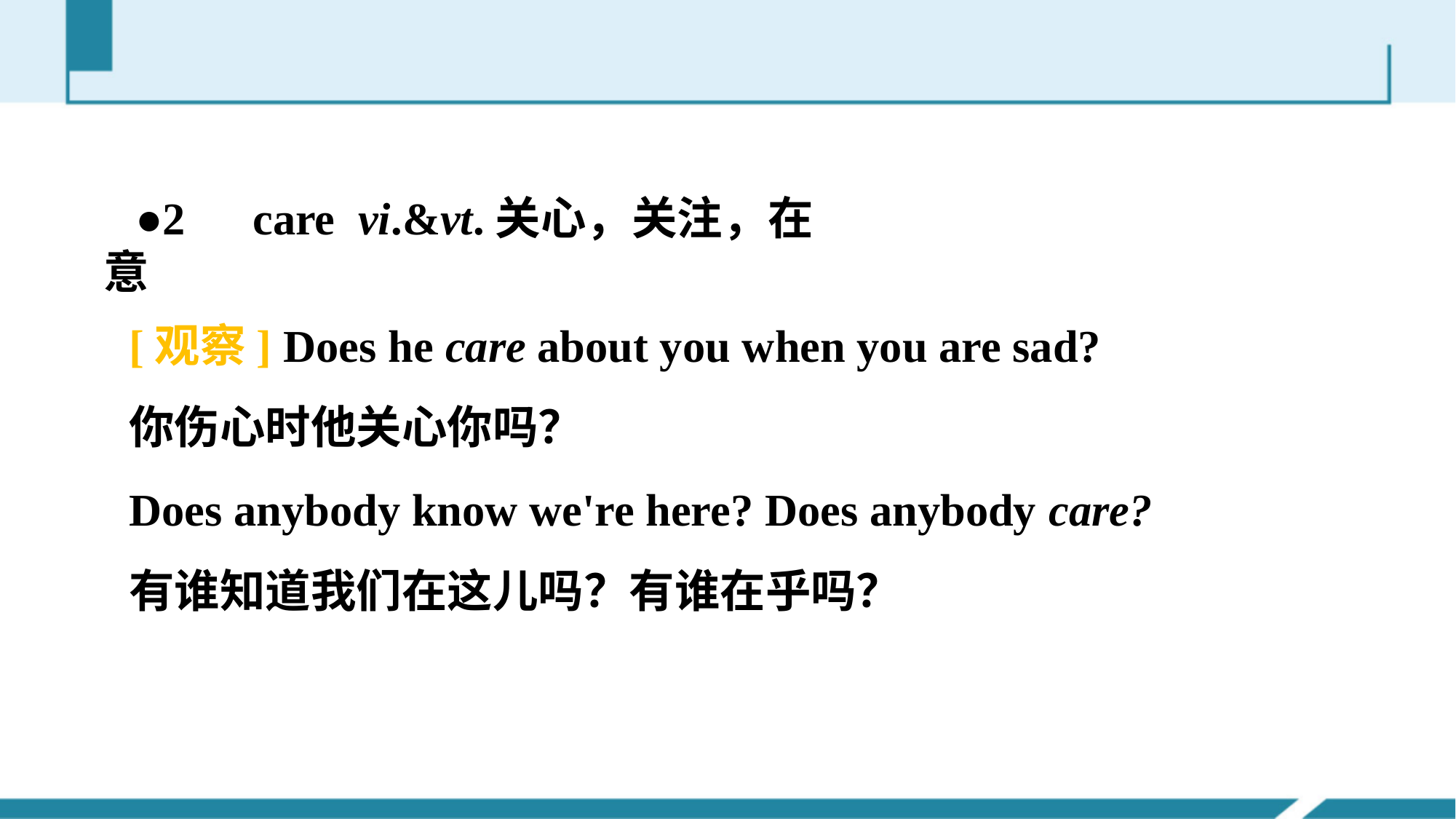

●2　care  vi.&vt.关心，关注，在意
[观察] Does he care about you when you are sad?
你伤心时他关心你吗？
Does anybody know we're here? Does anybody care?
有谁知道我们在这儿吗？有谁在乎吗？